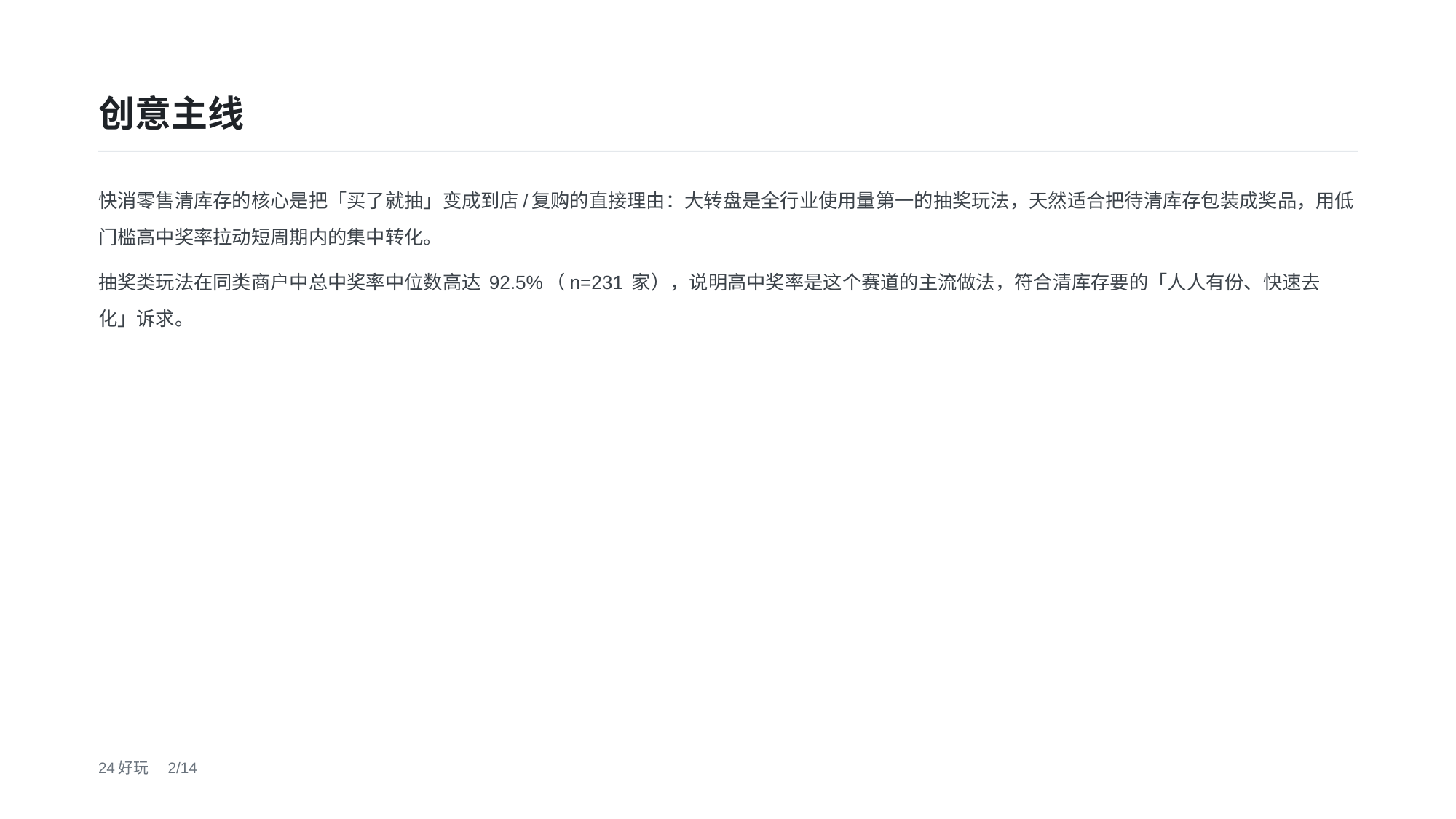

创意主线

快消零售清库存的核心是把「买了就抽」变成到店/复购的直接理由：大转盘是全行业使用量第一的抽奖玩法，天然适合把待清库存包装成奖品，用低门槛高中奖率拉动短周期内的集中转化。
抽奖类玩法在同类商户中总中奖率中位数高达 92.5%（n=231 家），说明高中奖率是这个赛道的主流做法，符合清库存要的「人人有份、快速去化」诉求。
24好玩　2/14